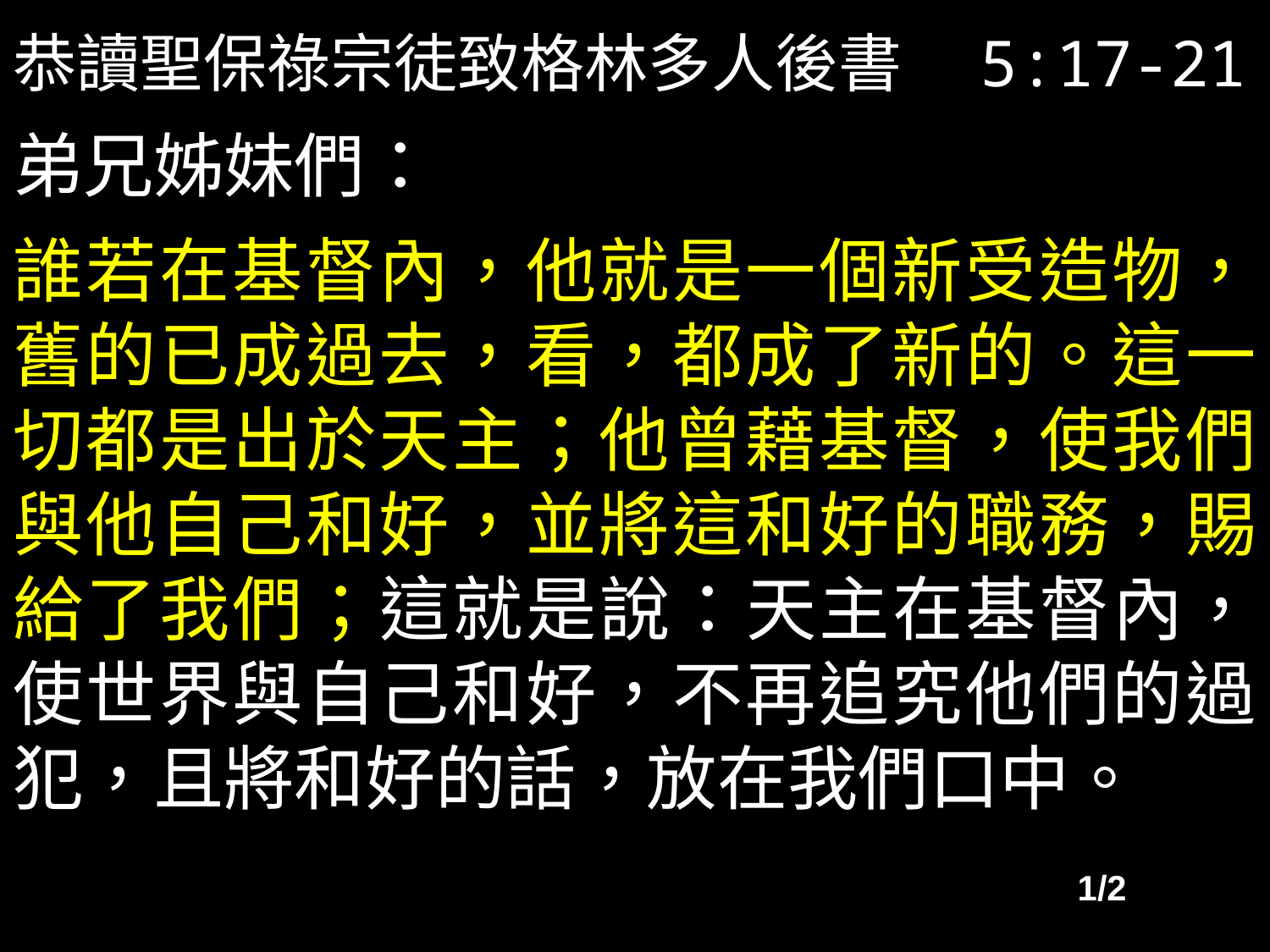

恭讀聖保祿宗徒致格林多人後書　5:17-21
弟兄姊妹們：
誰若在基督內，他就是一個新受造物，舊的已成過去，看，都成了新的。這一切都是出於天主；他曾藉基督，使我們與他自己和好，並將這和好的職務，賜給了我們；這就是說：天主在基督內，使世界與自己和好，不再追究他們的過犯，且將和好的話，放在我們口中。
1/2